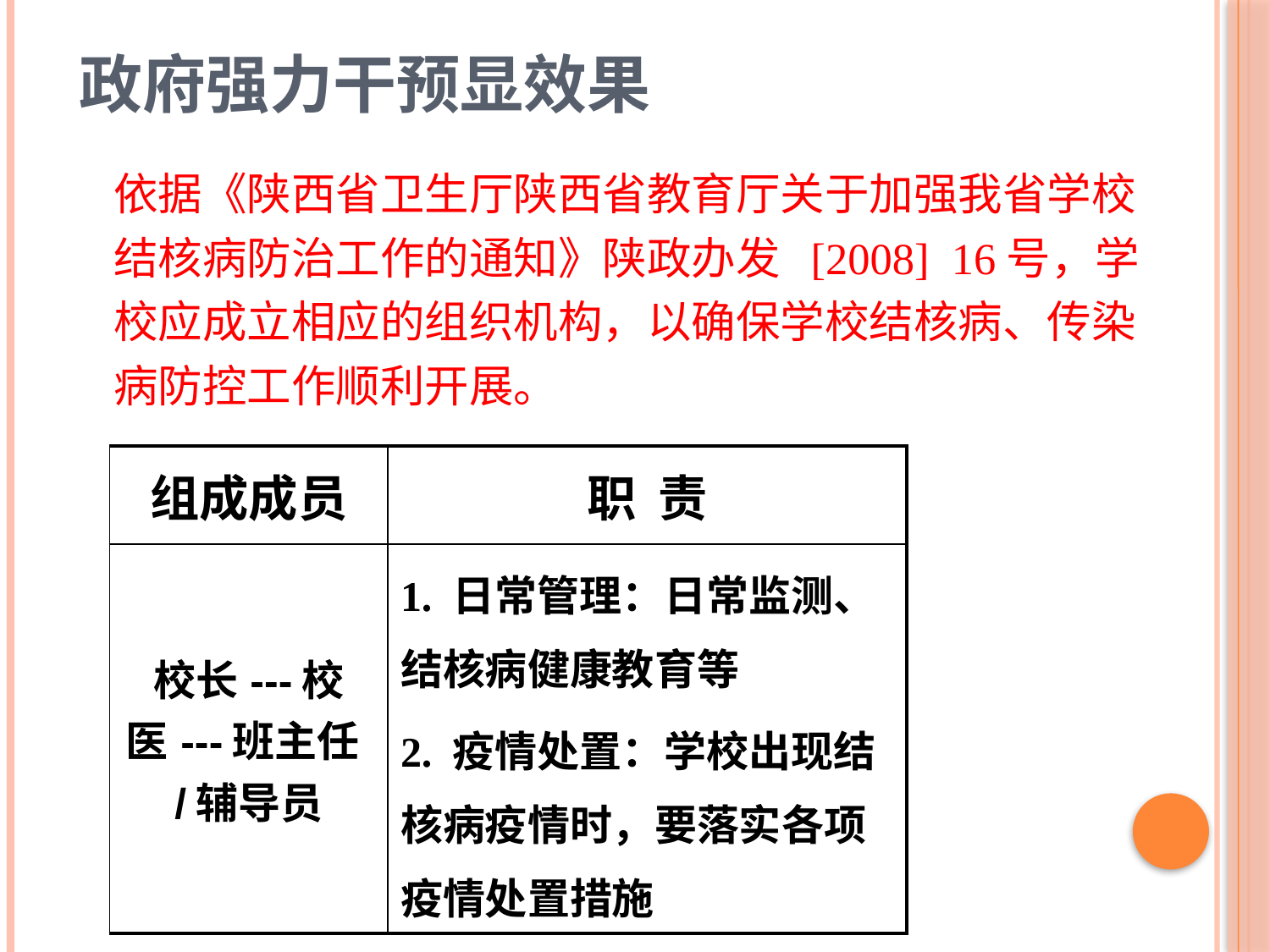

# 政府强力干预显效果
     		依据《陕西省卫生厅陕西省教育厅关于加强我省学校结核病防治工作的通知》陕政办发  [2008]  16号，学校应成立相应的组织机构，以确保学校结核病、传染病防控工作顺利开展。
| 组成成员 | 职 责 |
| --- | --- |
| 校长---校医---班主任/辅导员 | 1. 日常管理：日常监测、结核病健康教育等 2. 疫情处置：学校出现结核病疫情时，要落实各项疫情处置措施 |